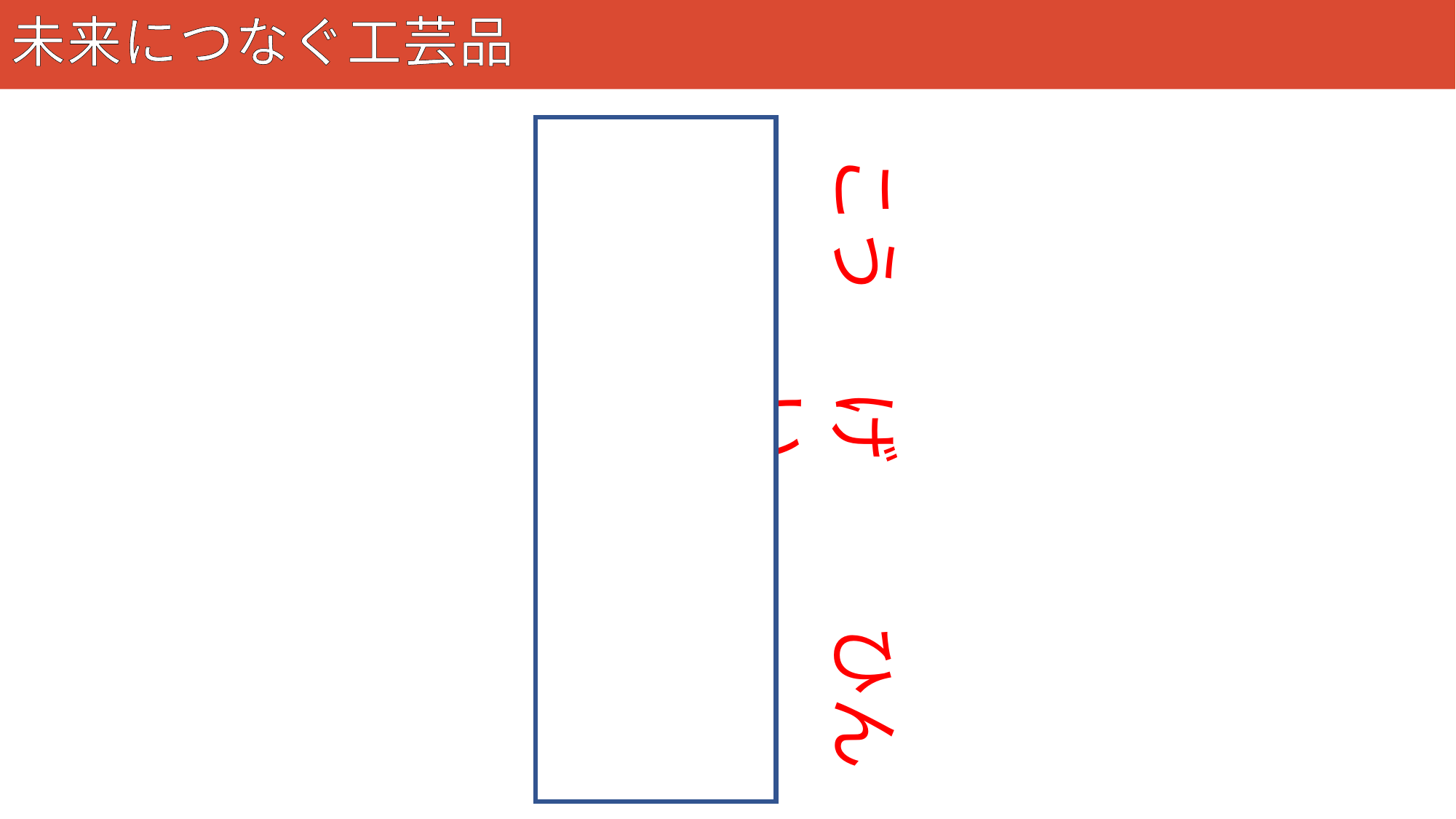

# 未来につなぐ工芸品
36
工芸品

こう
げい
ひん